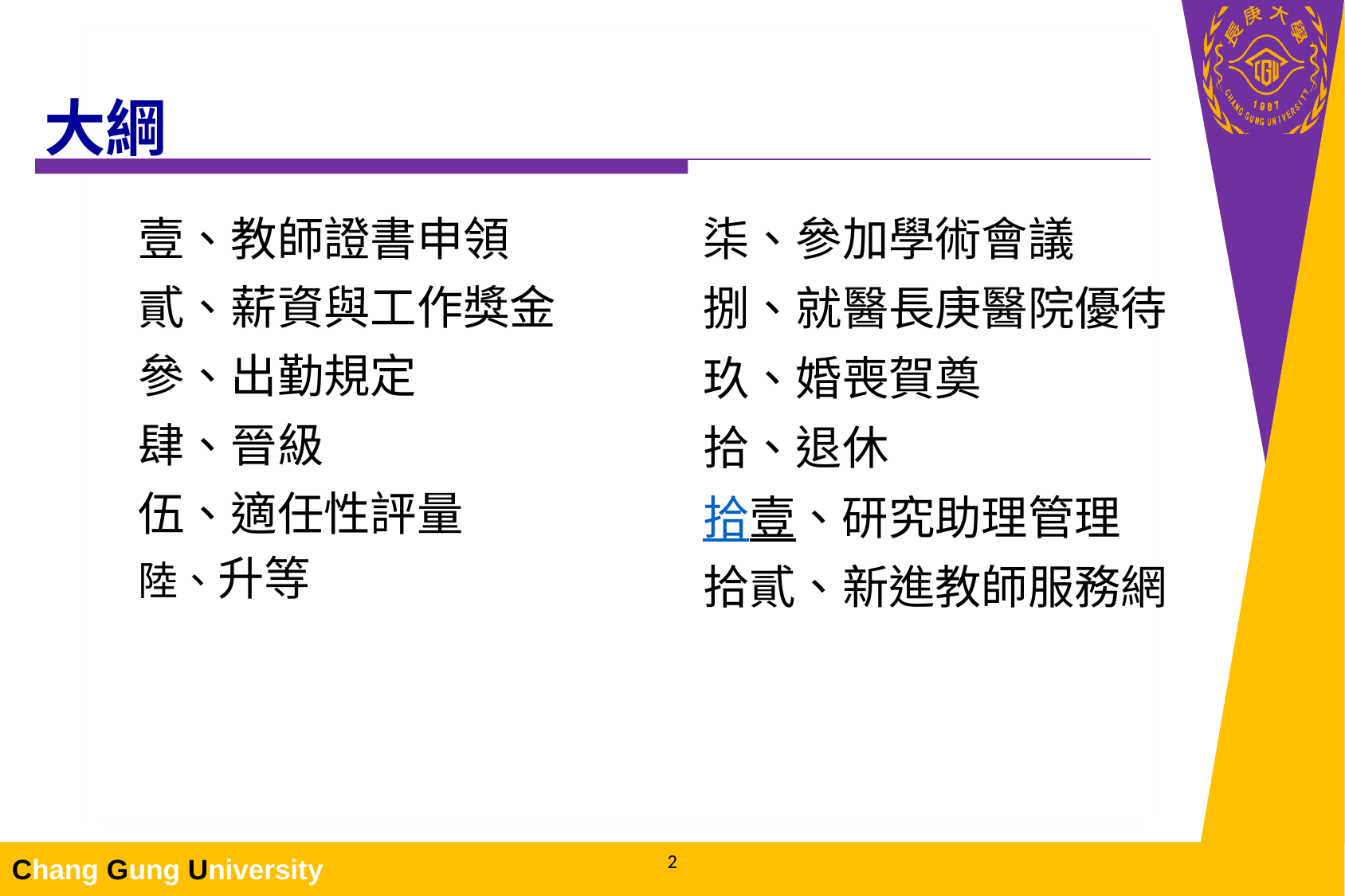

# 大綱
壹、教師證書申領
貳、薪資與工作獎金
參、出勤規定
肆、晉級
伍、適任性評量
陸、升等

柒、參加學術會議
捌、就醫長庚醫院優待
玖、婚喪賀奠
拾、退休
拾壹、研究助理管理
拾貳、新進教師服務網

2